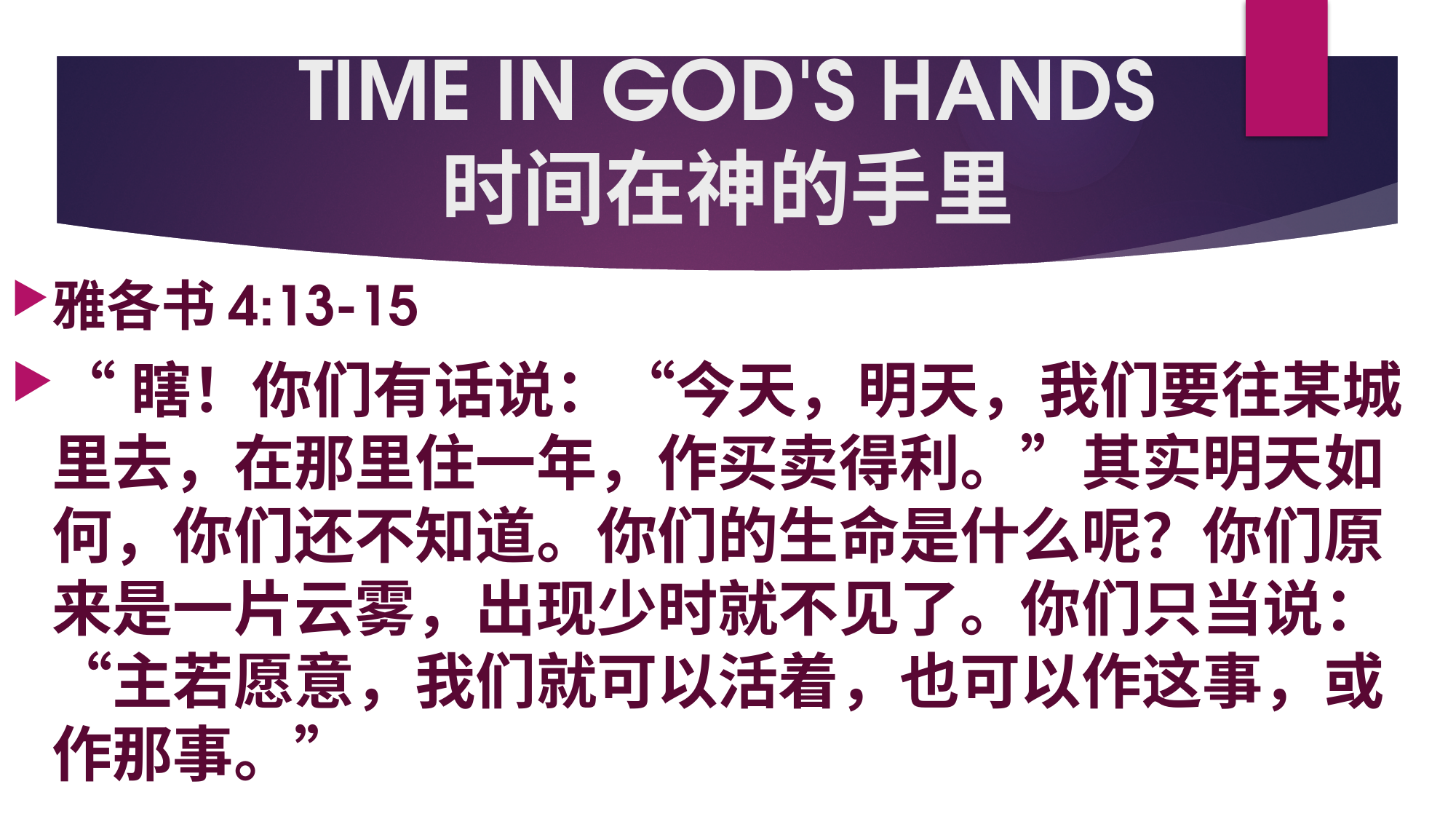

# TIME IN GOD'S HANDS 时间在神的手里
雅各书4:13-15
“瞎！你们有话说：“今天，明天，我们要往某城里去，在那里住一年，作买卖得利。”其实明天如何，你们还不知道。你们的生命是什么呢？你们原来是一片云雾，出现少时就不见了。你们只当说：“主若愿意，我们就可以活着，也可以作这事，或作那事。”